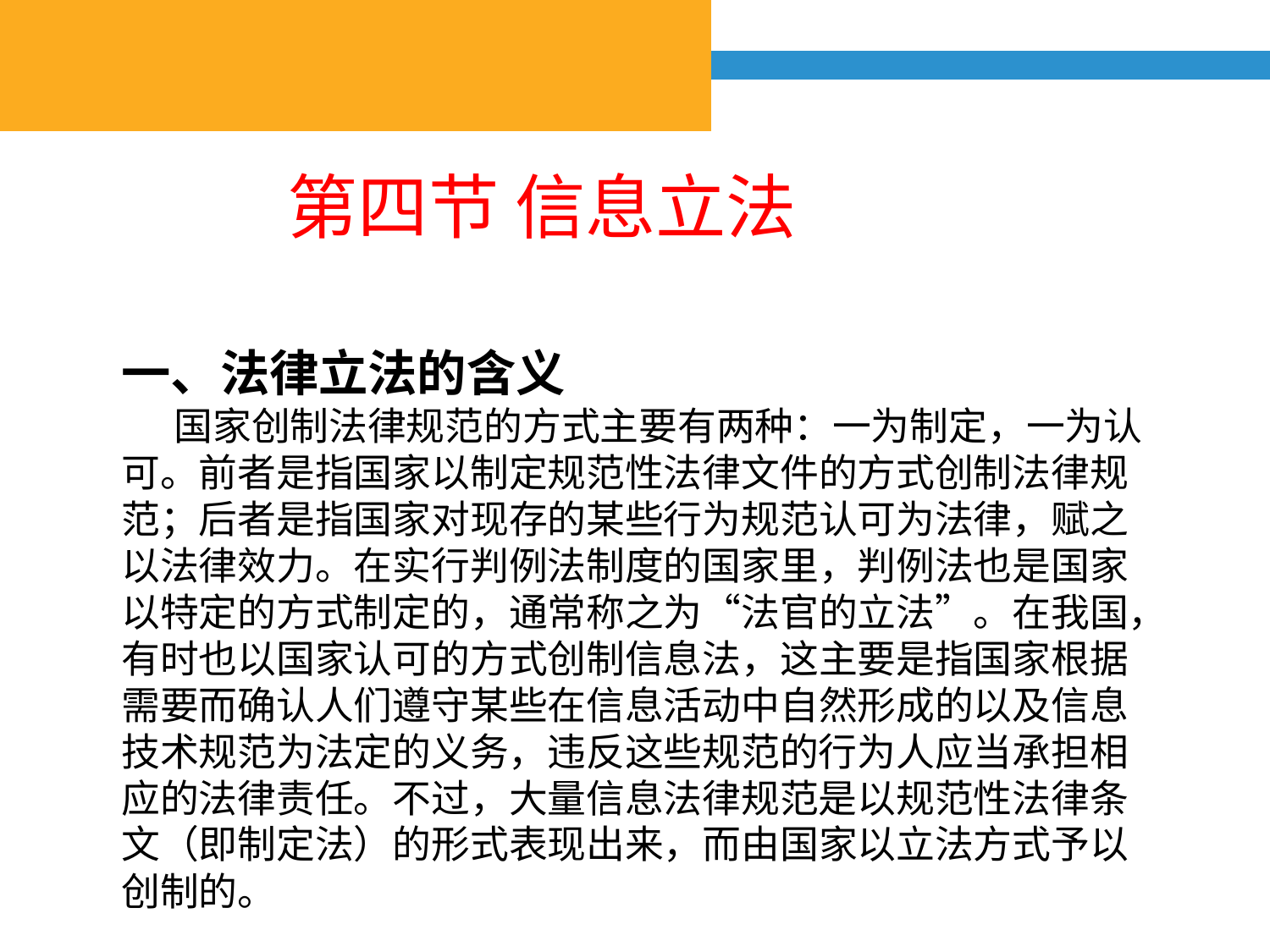

第四节 信息立法
一、法律立法的含义
     国家创制法律规范的方式主要有两种：一为制定，一为认可。前者是指国家以制定规范性法律文件的方式创制法律规范；后者是指国家对现存的某些行为规范认可为法律，赋之以法律效力。在实行判例法制度的国家里，判例法也是国家以特定的方式制定的，通常称之为“法官的立法”。在我国，有时也以国家认可的方式创制信息法，这主要是指国家根据需要而确认人们遵守某些在信息活动中自然形成的以及信息技术规范为法定的义务，违反这些规范的行为人应当承担相应的法律责任。不过，大量信息法律规范是以规范性法律条文（即制定法）的形式表现出来，而由国家以立法方式予以创制的。